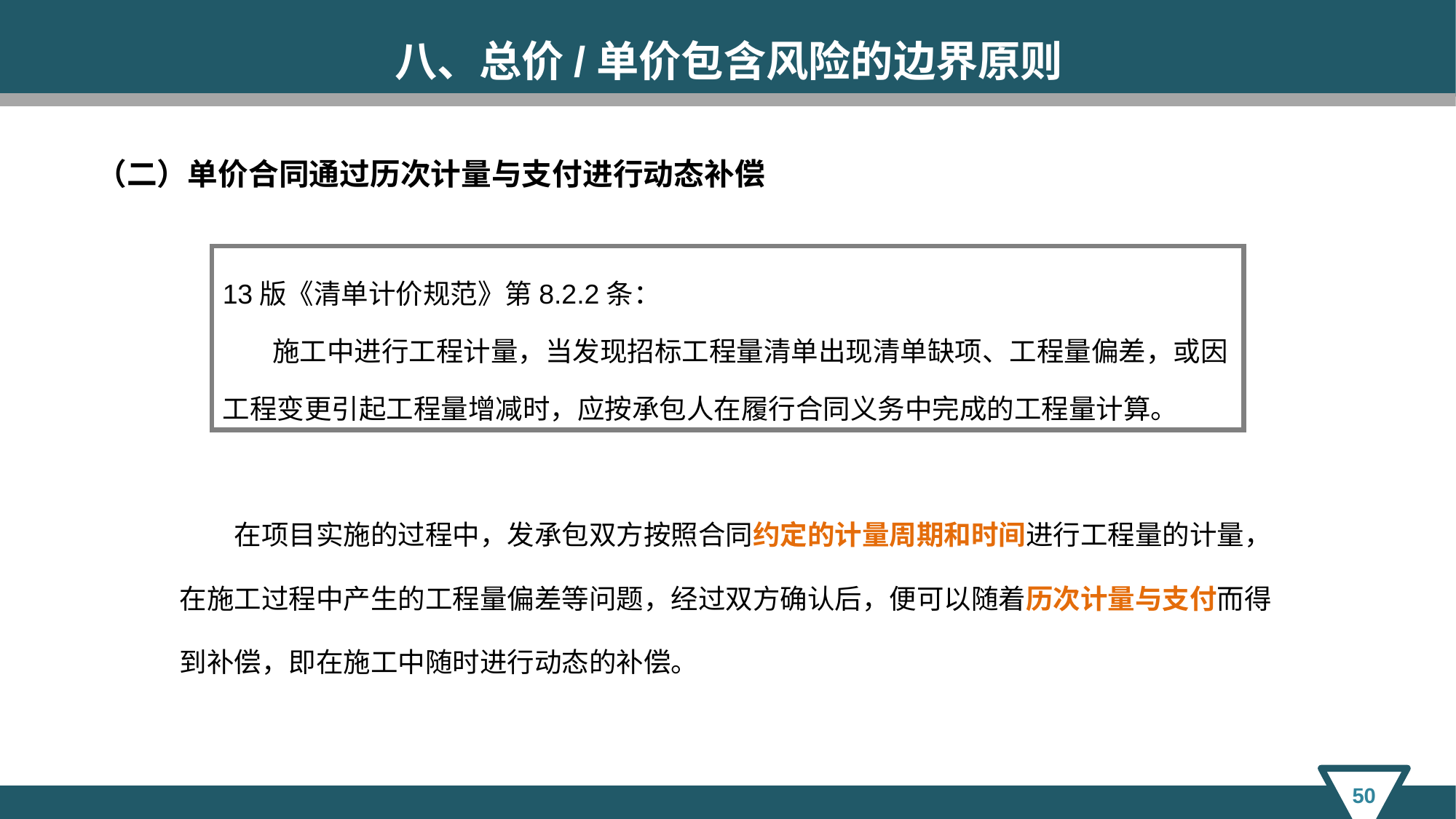

八、总价/单价包含风险的边界原则
（二）单价合同通过历次计量与支付进行动态补偿
13版《清单计价规范》第8.2.2条：
       施工中进行工程计量，当发现招标工程量清单出现清单缺项、工程量偏差，或因工程变更引起工程量增减时，应按承包人在履行合同义务中完成的工程量计算。
在项目实施的过程中，发承包双方按照合同约定的计量周期和时间进行工程量的计量，在施工过程中产生的工程量偏差等问题，经过双方确认后，便可以随着历次计量与支付而得到补偿，即在施工中随时进行动态的补偿。